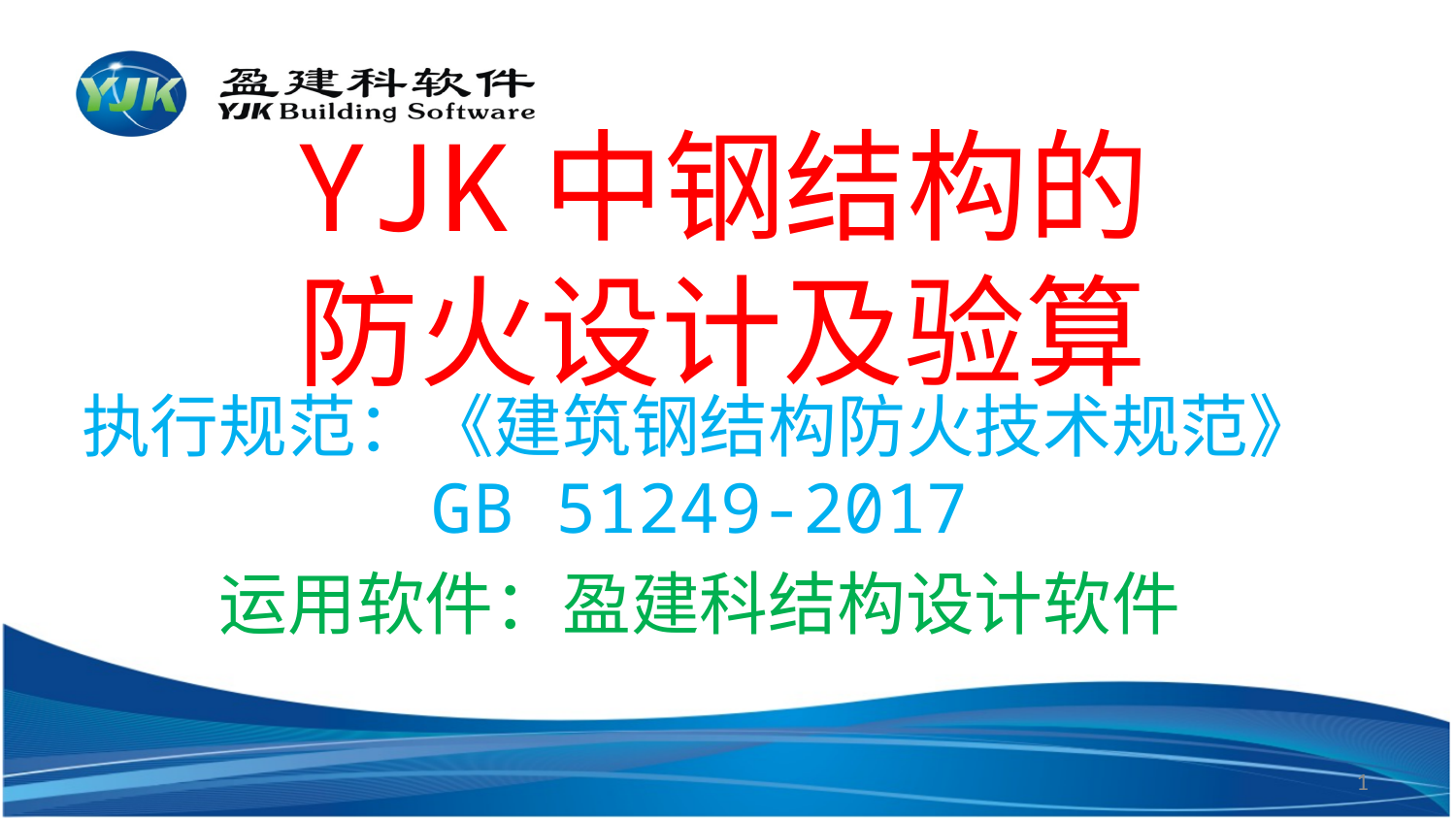

# YJK中钢结构的防火设计及验算
执行规范：《建筑钢结构防火技术规范》 GB 51249-2017
运用软件：盈建科结构设计软件
1